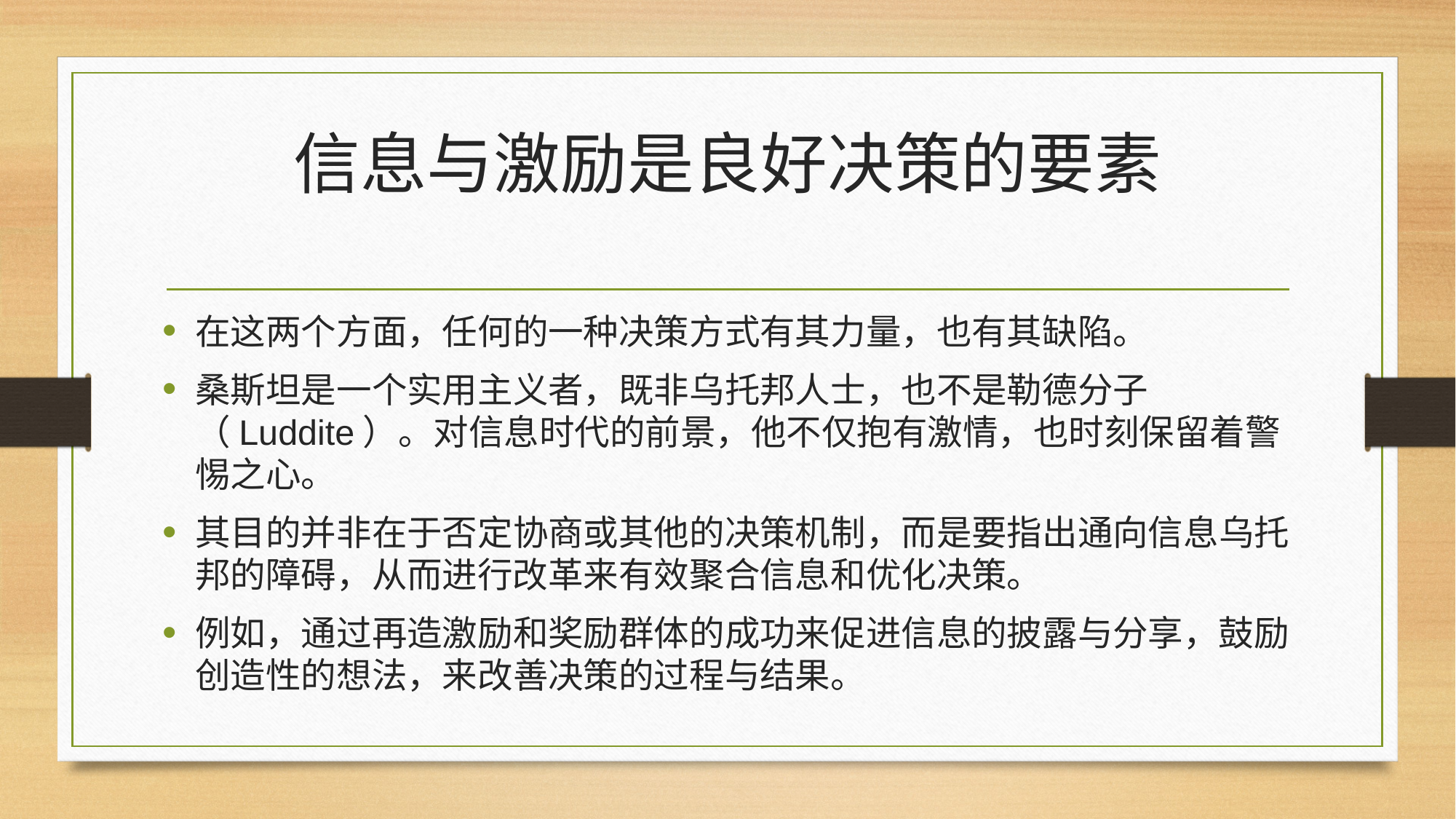

# 信息与激励是良好决策的要素
在这两个方面，任何的一种决策方式有其力量，也有其缺陷。
桑斯坦是一个实用主义者，既非乌托邦人士，也不是勒德分子（Luddite）。对信息时代的前景，他不仅抱有激情，也时刻保留着警惕之心。
其目的并非在于否定协商或其他的决策机制，而是要指出通向信息乌托邦的障碍，从而进行改革来有效聚合信息和优化决策。
例如，通过再造激励和奖励群体的成功来促进信息的披露与分享，鼓励创造性的想法，来改善决策的过程与结果。